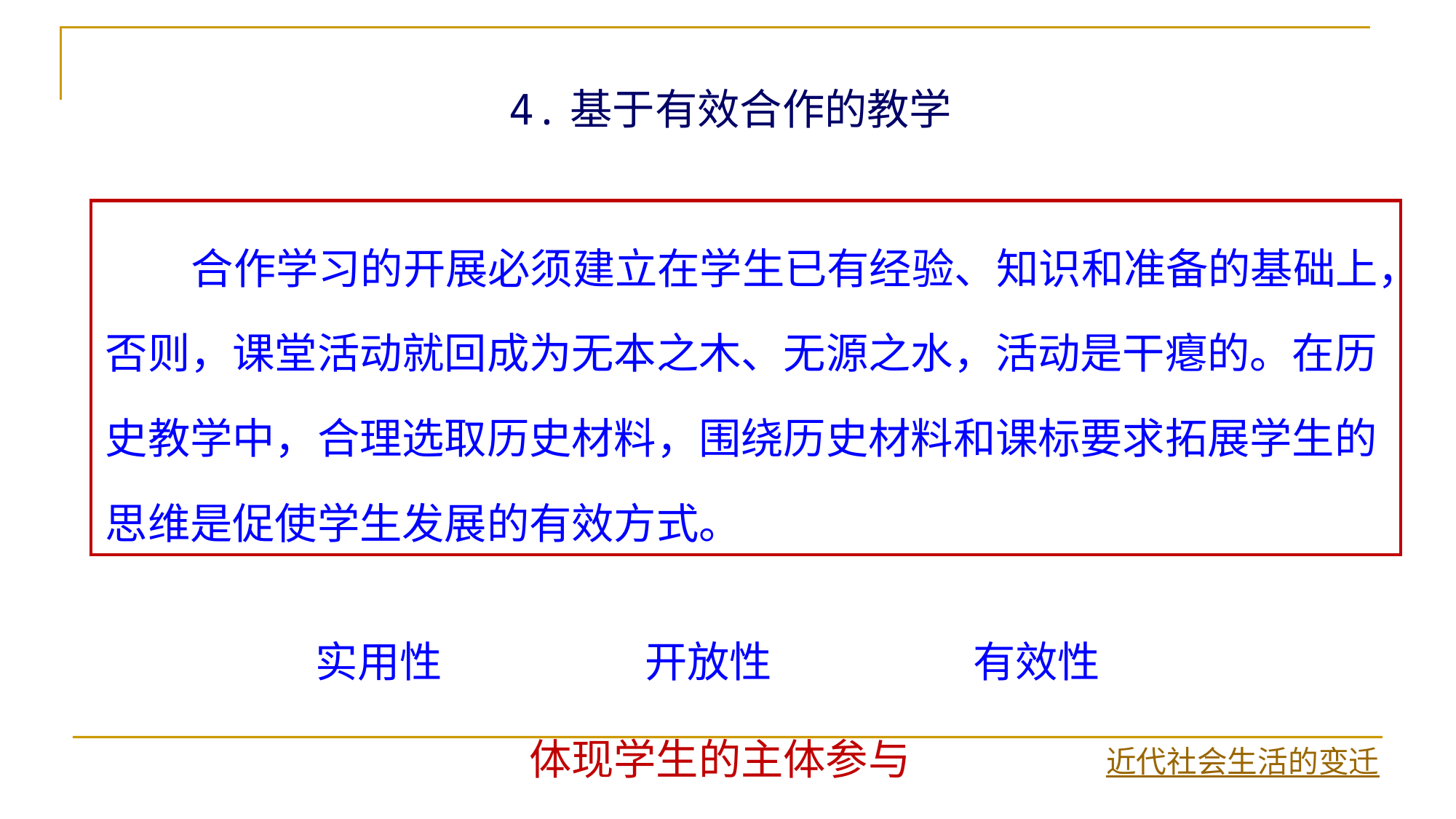

4.基于有效合作的教学
        合作学习的开展必须建立在学生已有经验、知识和准备的基础上，否则，课堂活动就回成为无本之木、无源之水，活动是干瘪的。在历史教学中，合理选取历史材料，围绕历史材料和课标要求拓展学生的思维是促使学生发展的有效方式。
 实用性
 开放性
有效性
体现学生的主体参与
近代社会生活的变迁